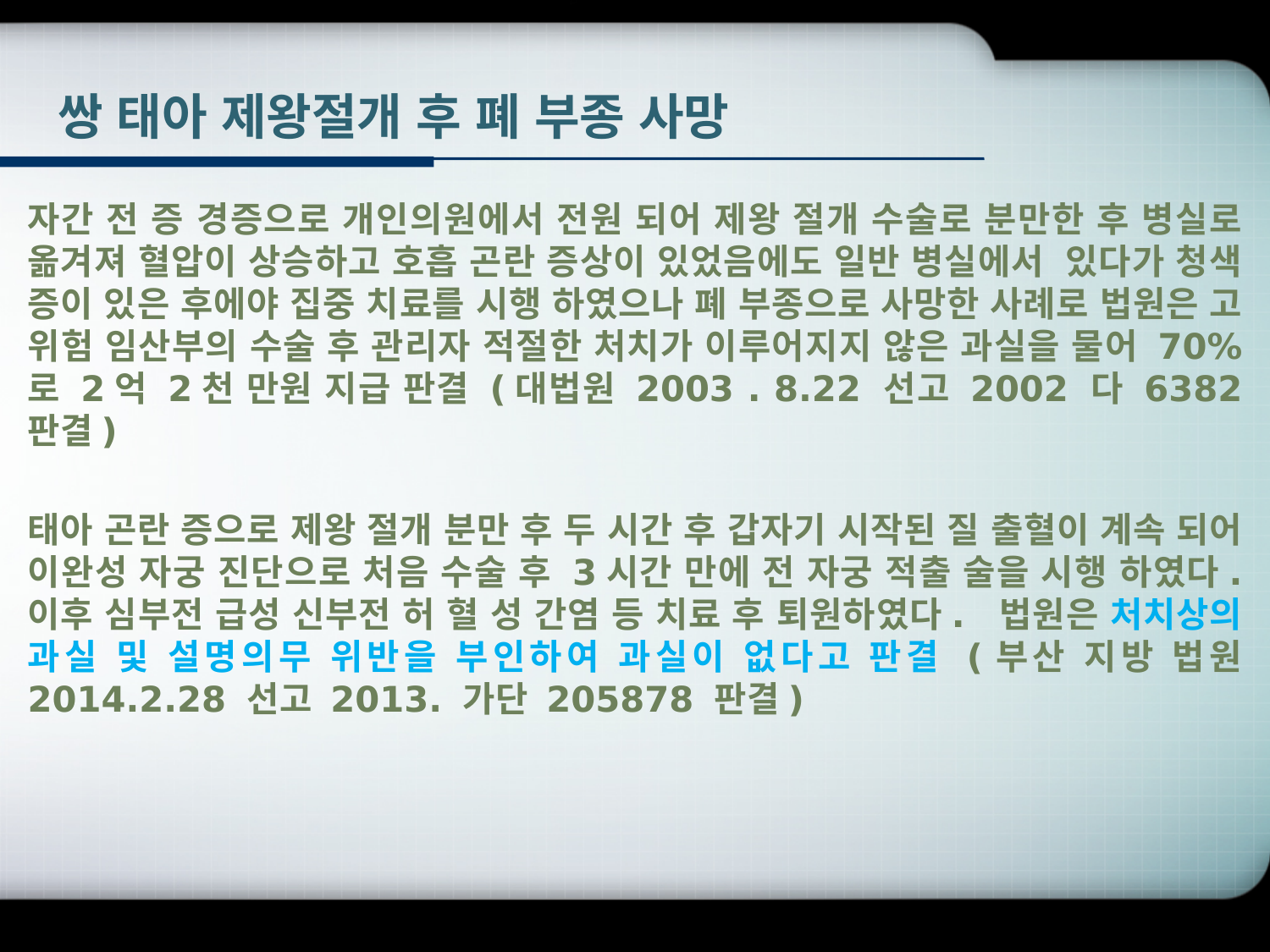

# 쌍 태아 제왕절개 후 폐 부종 사망
자간 전 증 경증으로 개인의원에서 전원 되어 제왕 절개 수술로 분만한 후 병실로 옮겨져 혈압이 상승하고 호흡 곤란 증상이 있었음에도 일반 병실에서  있다가 청색 증이 있은 후에야 집중 치료를 시행 하였으나 폐 부종으로 사망한 사례로 법원은 고 위험 임산부의 수술 후 관리자 적절한 처치가 이루어지지 않은 과실을 물어 70% 로 2억 2천 만원 지급 판결 (대법원 2003 . 8.22 선고 2002 다 6382 판결)

태아 곤란 증으로 제왕 절개 분만 후 두 시간 후 갑자기 시작된 질 출혈이 계속 되어 이완성 자궁 진단으로 처음 수술 후 3시간 만에 전 자궁 적출 술을 시행 하였다. 이후 심부전 급성 신부전 허 혈 성 간염 등 치료 후 퇴원하였다.  법원은 처치상의 과실 및 설명의무 위반을 부인하여 과실이 없다고 판결 (부산 지방 법원 2014.2.28 선고 2013. 가단 205878 판결)